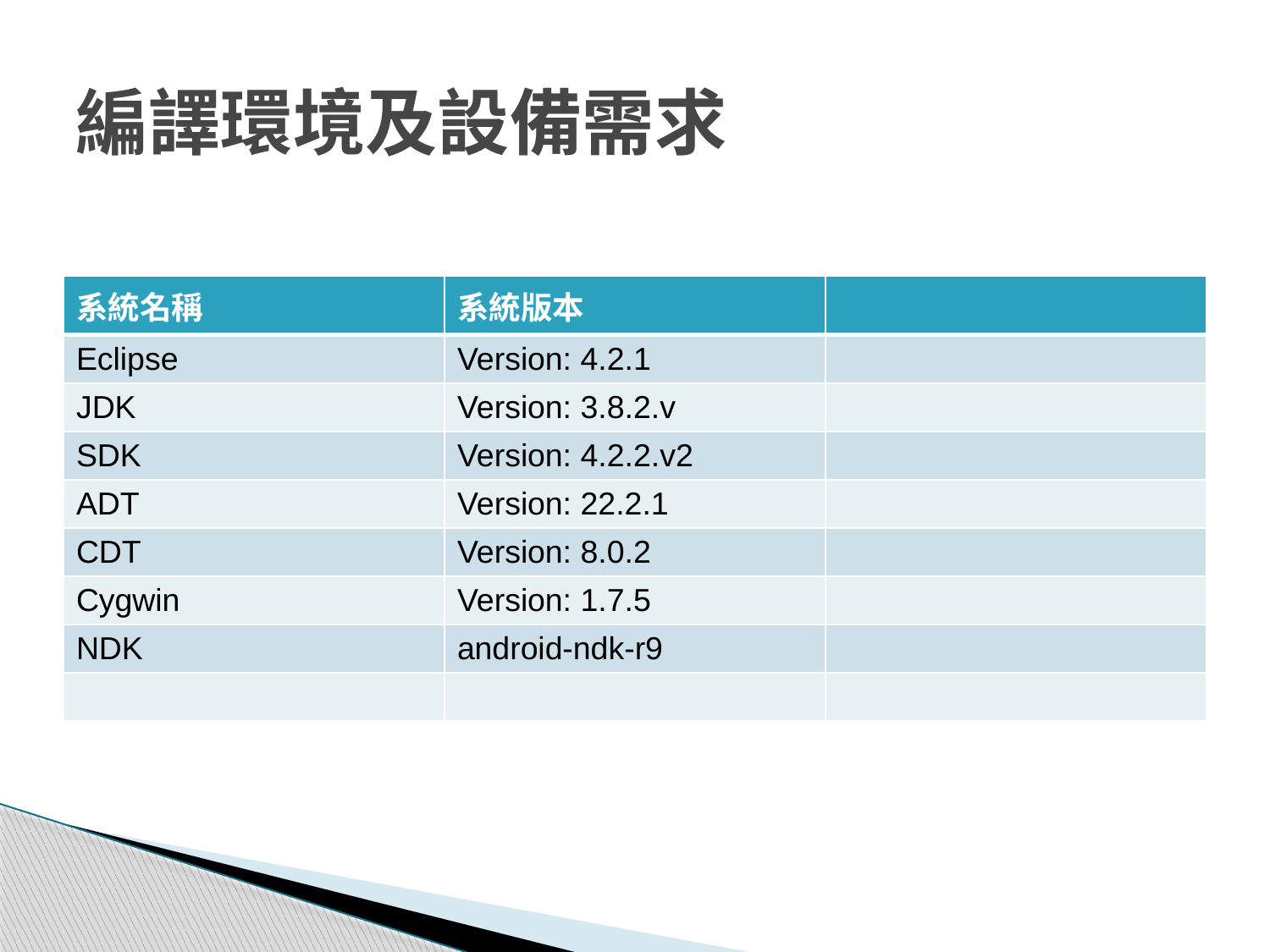

# 編譯環境及設備需求
| 系統名稱 | 系統版本 |  |
| --- | --- | --- |
| Eclipse | Version: 4.2.1 |  |
| JDK | Version: 3.8.2.v |  |
| SDK | Version: 4.2.2.v2 |  |
| ADT | Version: 22.2.1 |  |
| CDT | Version: 8.0.2 |  |
| Cygwin | Version: 1.7.5 |  |
| NDK | android-ndk-r9 |  |
|  |  |  |